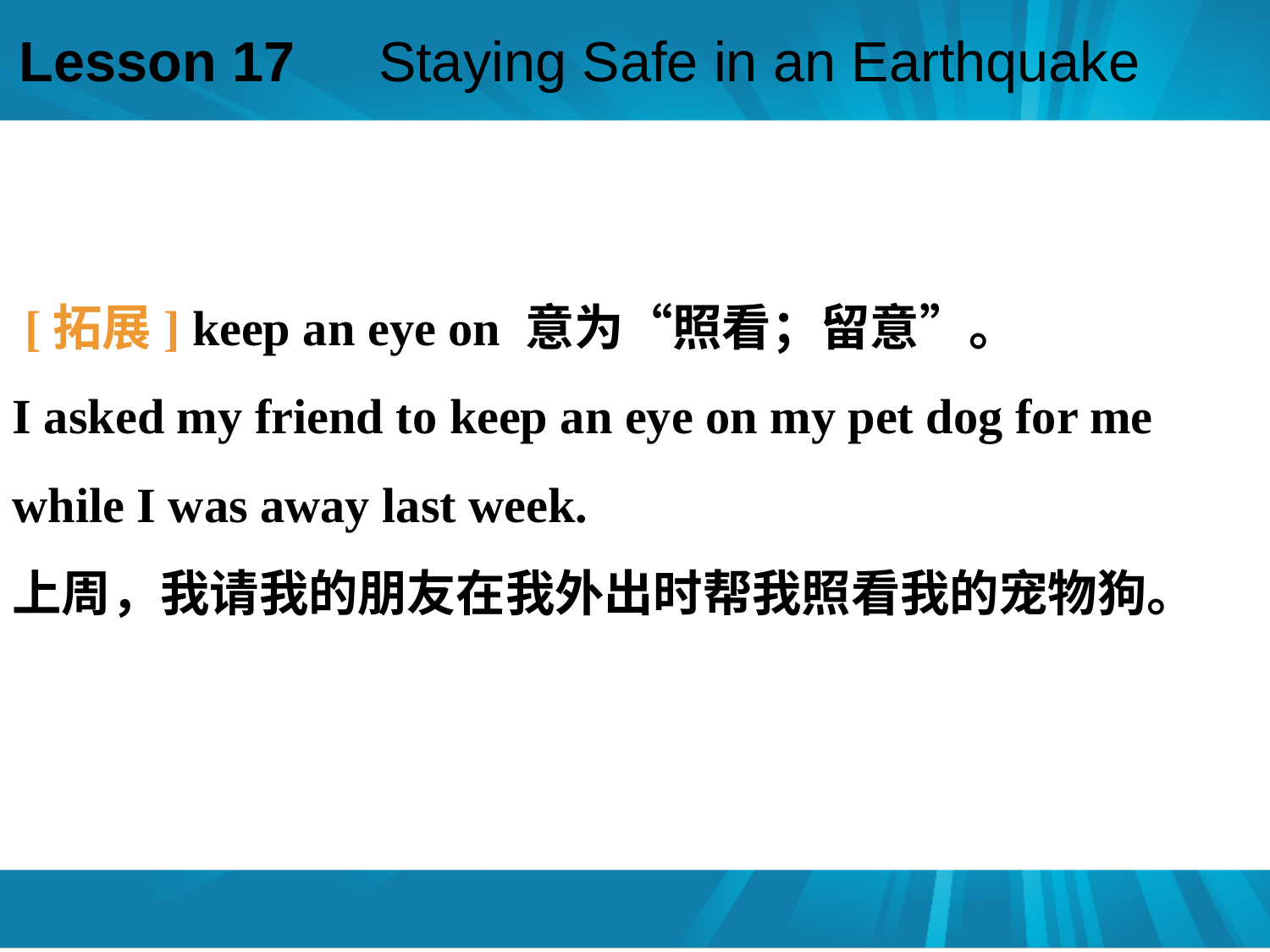

Lesson 17　Staying Safe in an Earthquake
 [拓展] keep an eye on 意为“照看；留意”。
I asked my friend to keep an eye on my pet dog for me while I was away last week.
上周，我请我的朋友在我外出时帮我照看我的宠物狗。